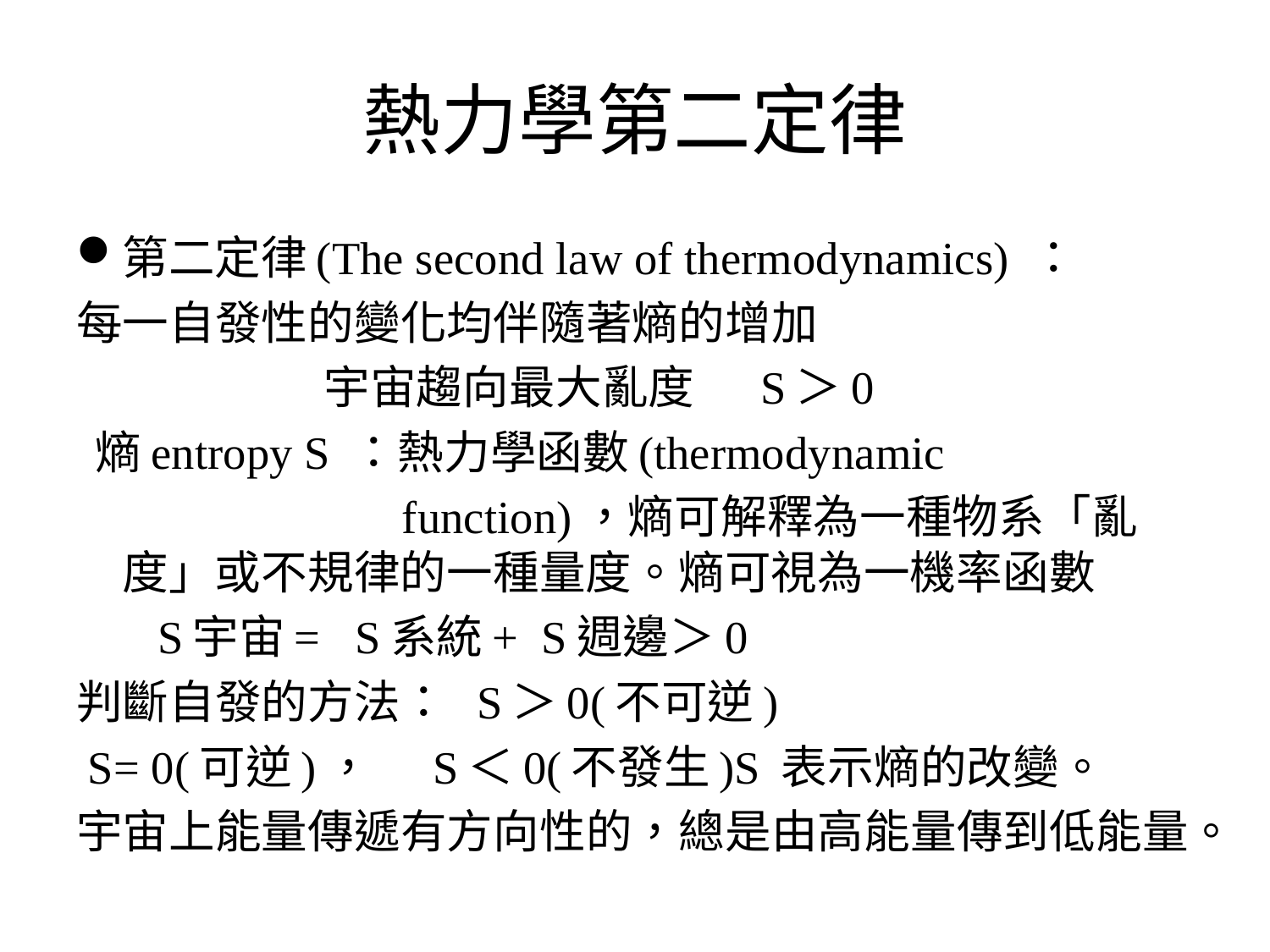

# 熱力學第二定律
第二定律(The second law of thermodynamics) ：
每一自發性的變化均伴隨著熵的增加
                       宇宙趨向最大亂度　 S＞0
 熵entropy S ：熱力學函數(thermodynamic
                            function)，熵可解釋為一種物系「亂度」或不規律的一種量度。熵可視為一機率函數
       S宇宙=   S系統+  S週邊＞0
判斷自發的方法：  S＞0(不可逆)
 S= 0(可逆)，     S＜0(不發生)S 表示熵的改變。
宇宙上能量傳遞有方向性的，總是由高能量傳到低能量。